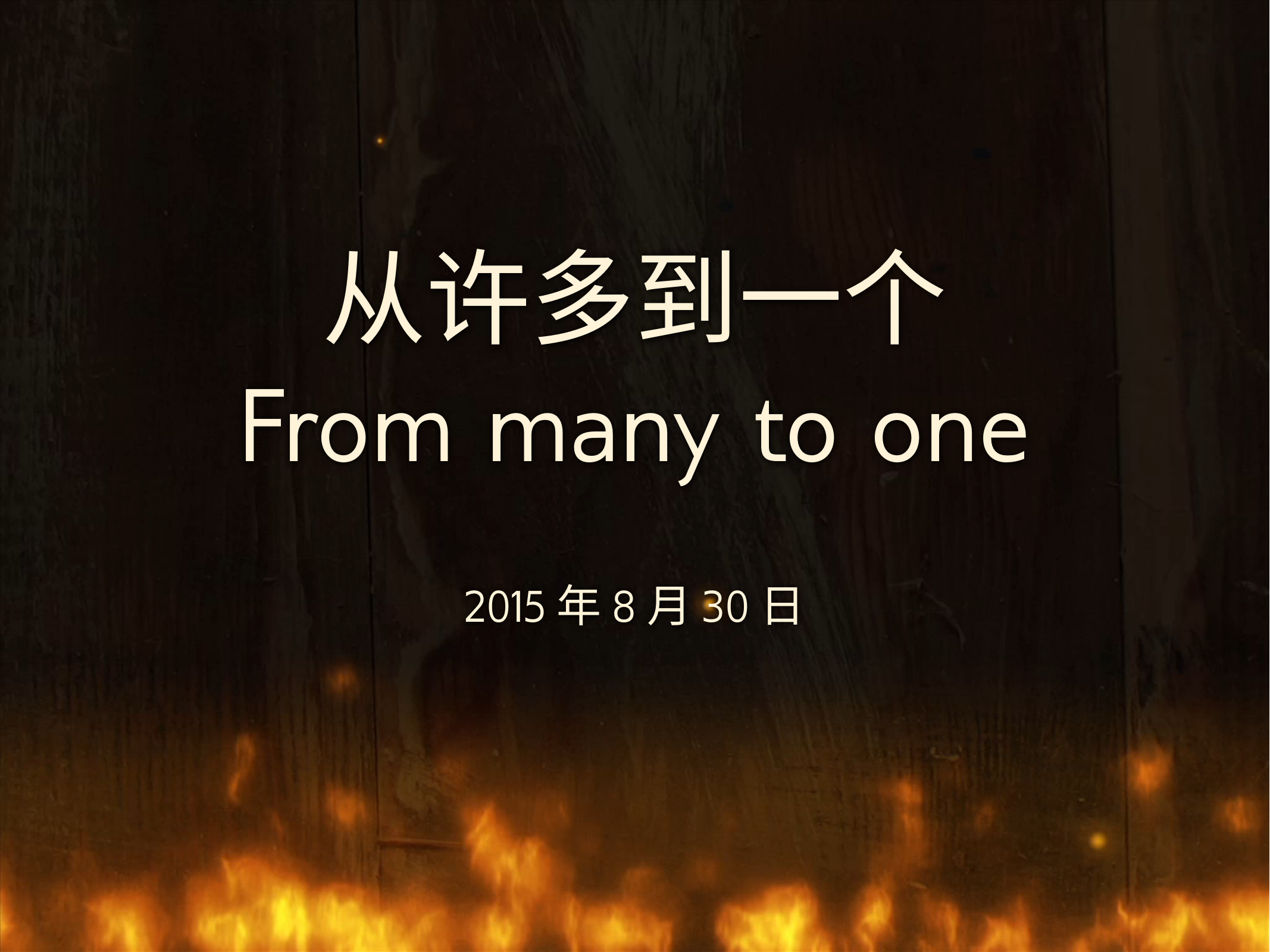

# 从许多到一个
From many to one
2015年8月30日